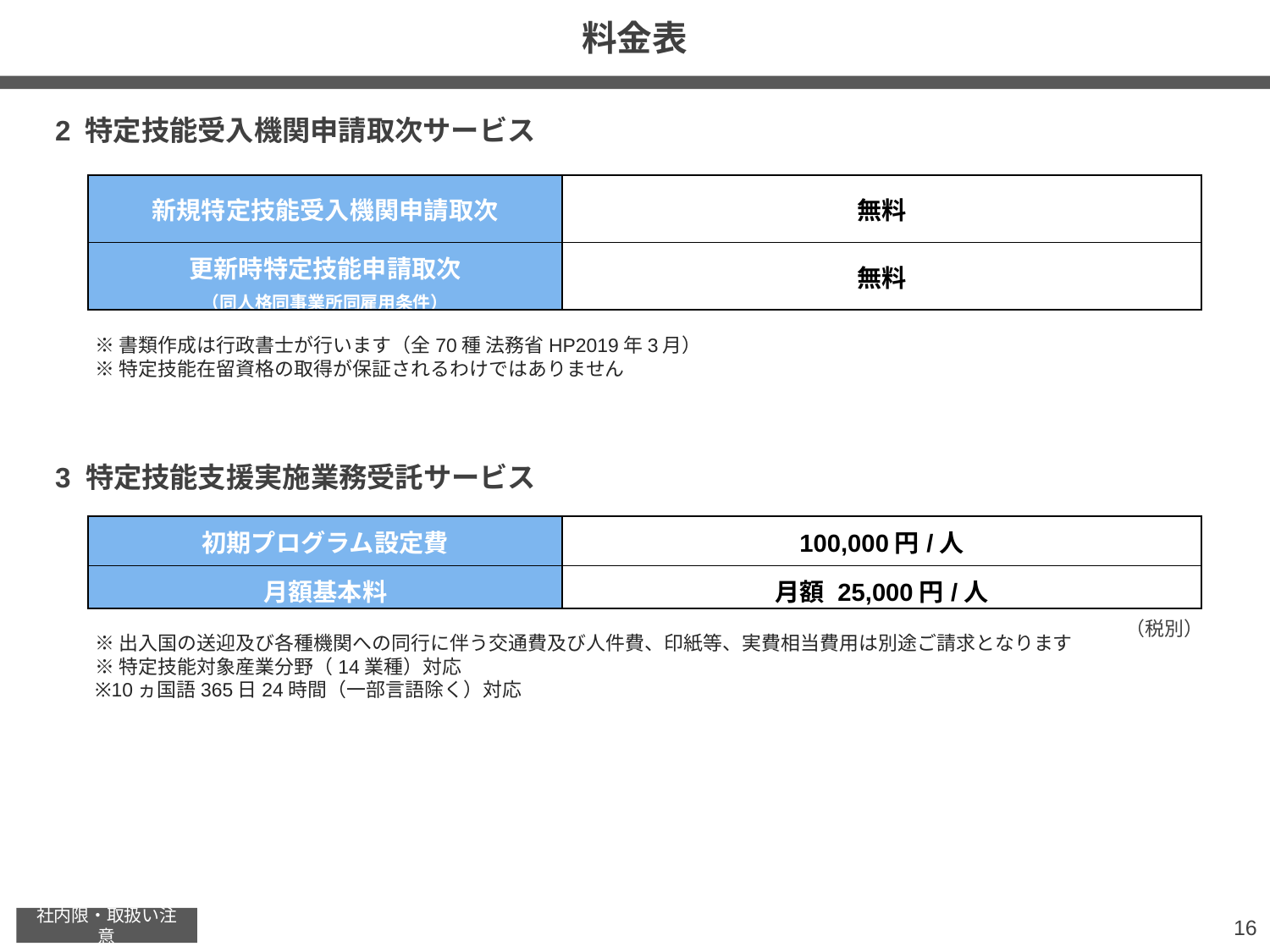

# 料金表
2 特定技能受入機関申請取次サービス
| 新規特定技能受入機関申請取次 | 無料 |
| --- | --- |
| 更新時特定技能申請取次 （同人格同事業所同雇用条件） | 無料 |
※書類作成は行政書士が行います（全70種 法務省HP2019年3月）
※特定技能在留資格の取得が保証されるわけではありません
3 特定技能支援実施業務受託サービス
| 初期プログラム設定費 | 100,000円/人 |
| --- | --- |
| 月額基本料 | 月額 25,000円/人 |
（税別）
※出入国の送迎及び各種機関への同行に伴う交通費及び人件費、印紙等、実費相当費用は別途ご請求となります
※特定技能対象産業分野（14業種）対応
※10ヵ国語365日24時間（一部言語除く）対応
16